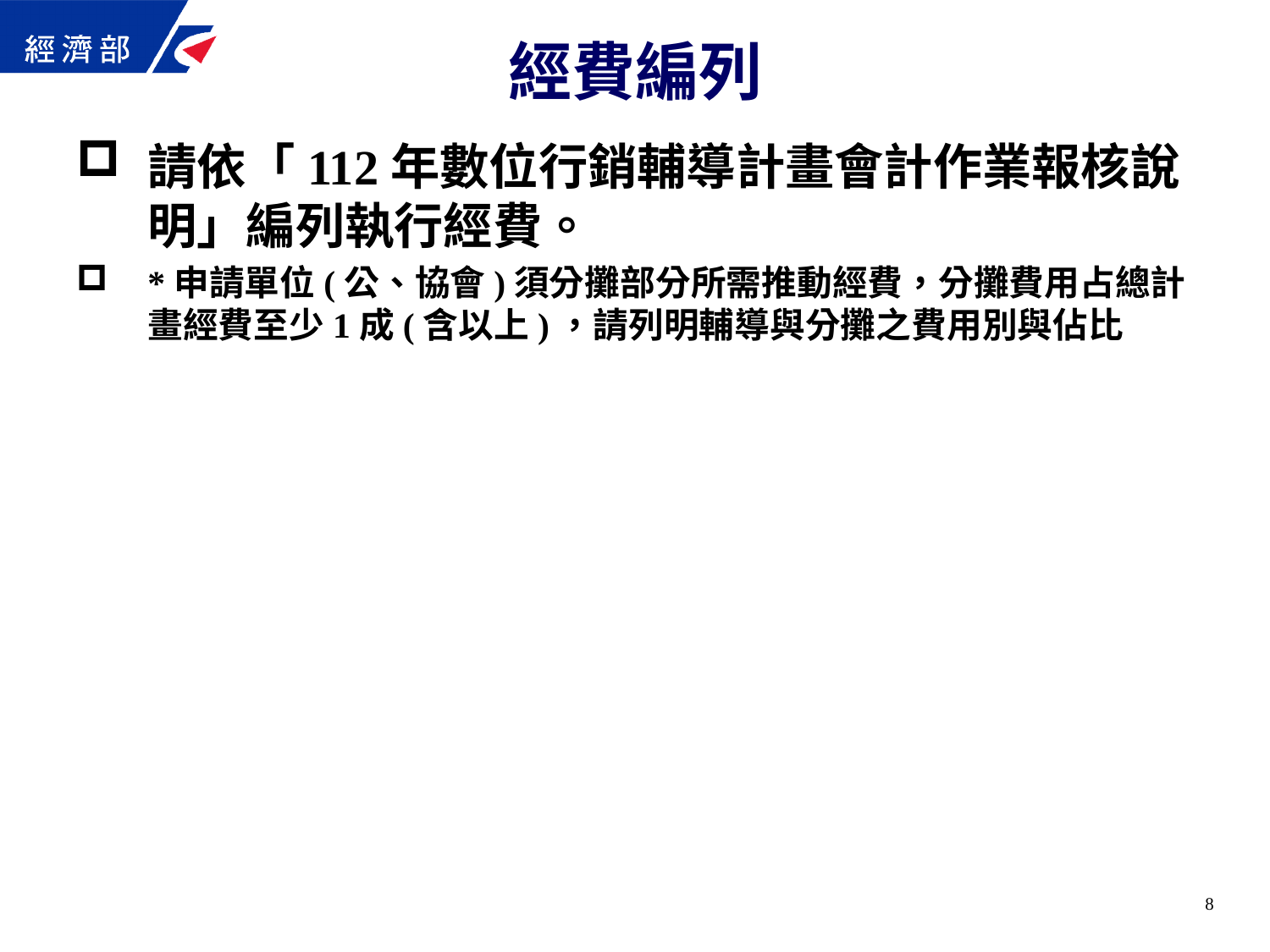

# 經費編列
請依「112年數位行銷輔導計畫會計作業報核說明」編列執行經費。
*申請單位(公、協會)須分攤部分所需推動經費，分攤費用占總計畫經費至少1成(含以上)，請列明輔導與分攤之費用別與佔比
8